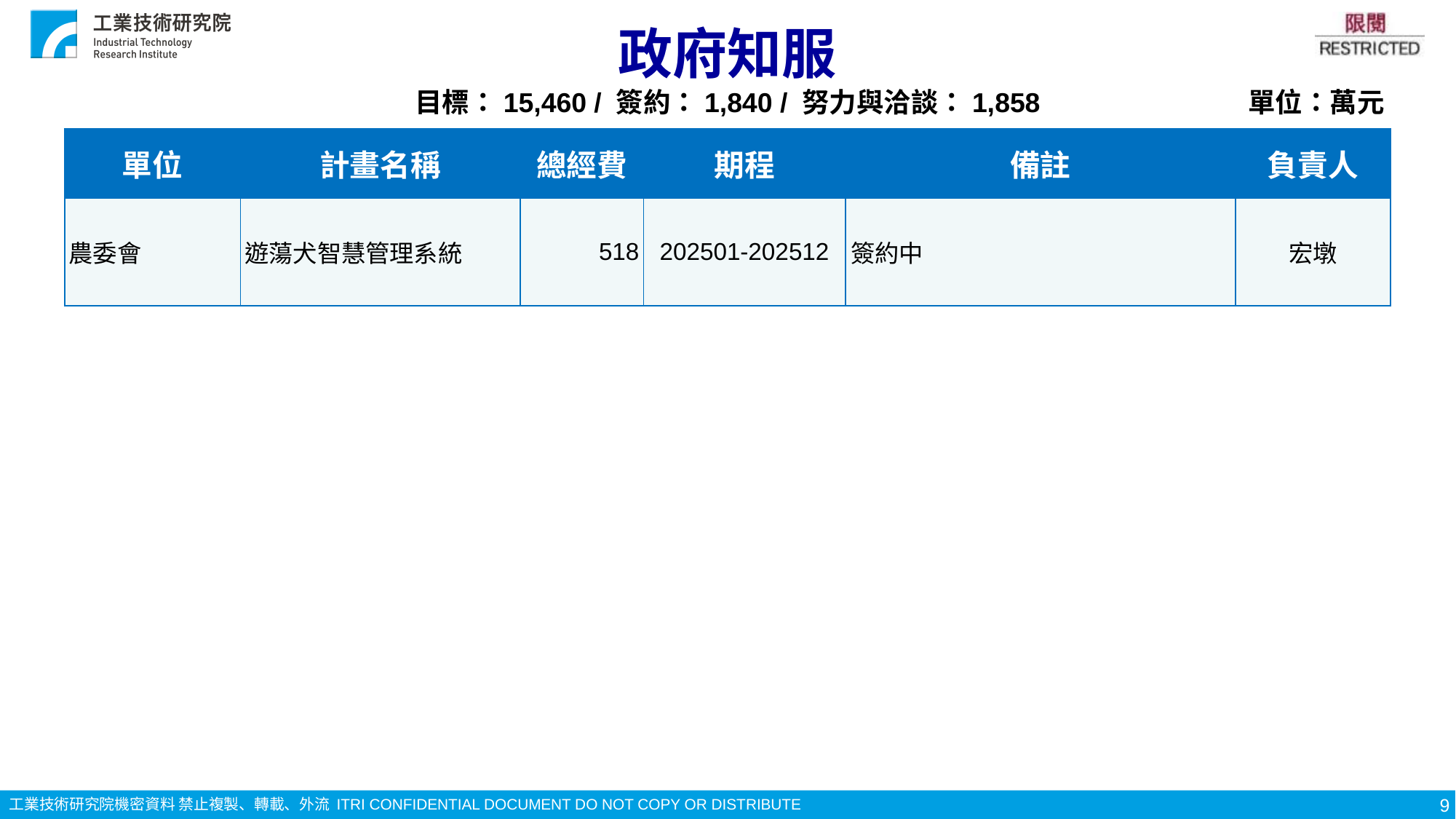

# 政府知服
目標：15,460 / 簽約：1,840 / 努力與洽談：1,858
單位：萬元
| 單位 | 計畫名稱 | 總經費 | 期程 | 備註 | 負責人 |
| --- | --- | --- | --- | --- | --- |
| 農委會 | 遊蕩犬智慧管理系統 | 518 | 202501-202512 | 簽約中 | 宏墩 |
9